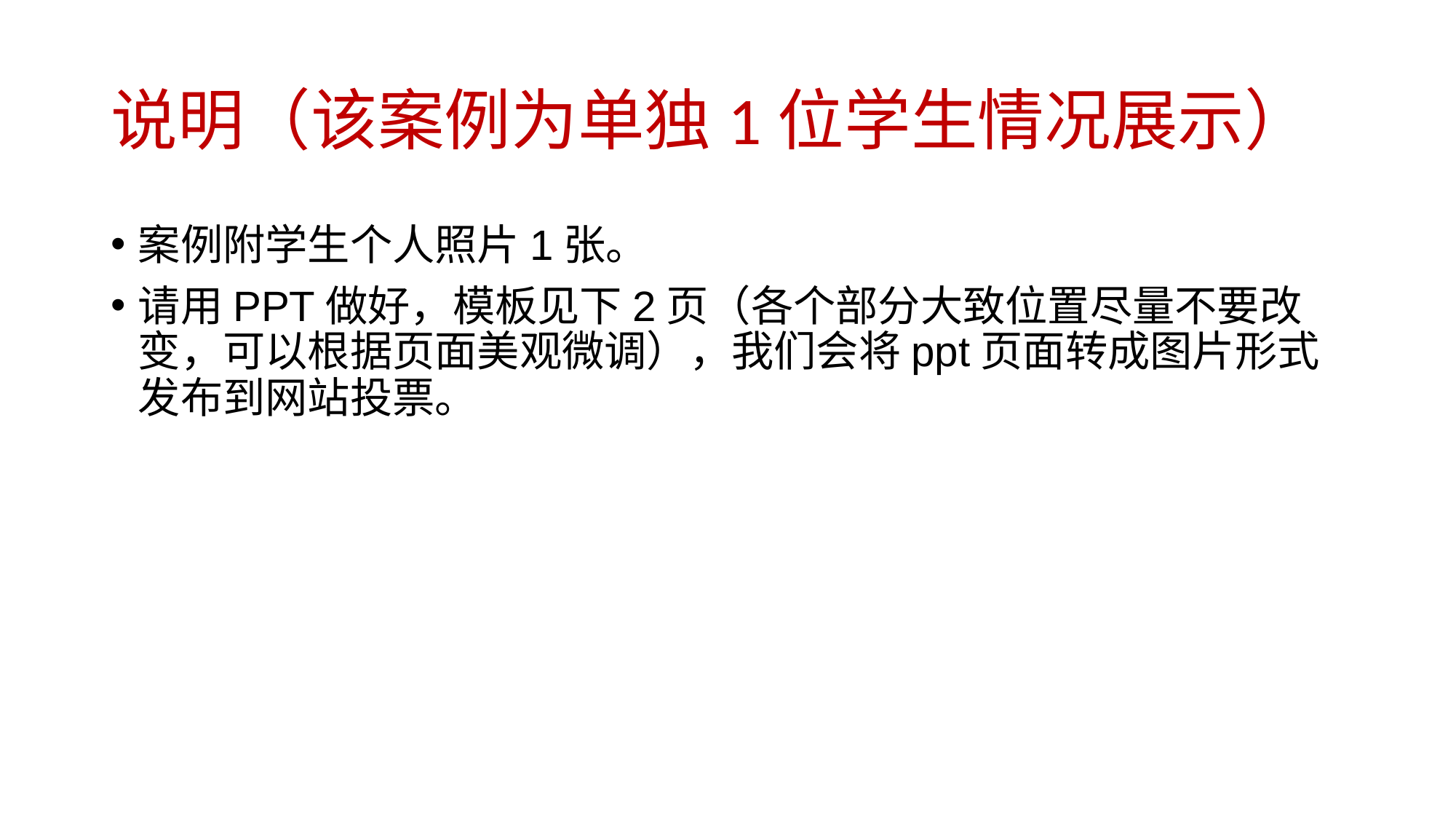

# 说明（该案例为单独1位学生情况展示）
案例附学生个人照片1张。
请用PPT做好，模板见下2页（各个部分大致位置尽量不要改变，可以根据页面美观微调），我们会将ppt页面转成图片形式发布到网站投票。